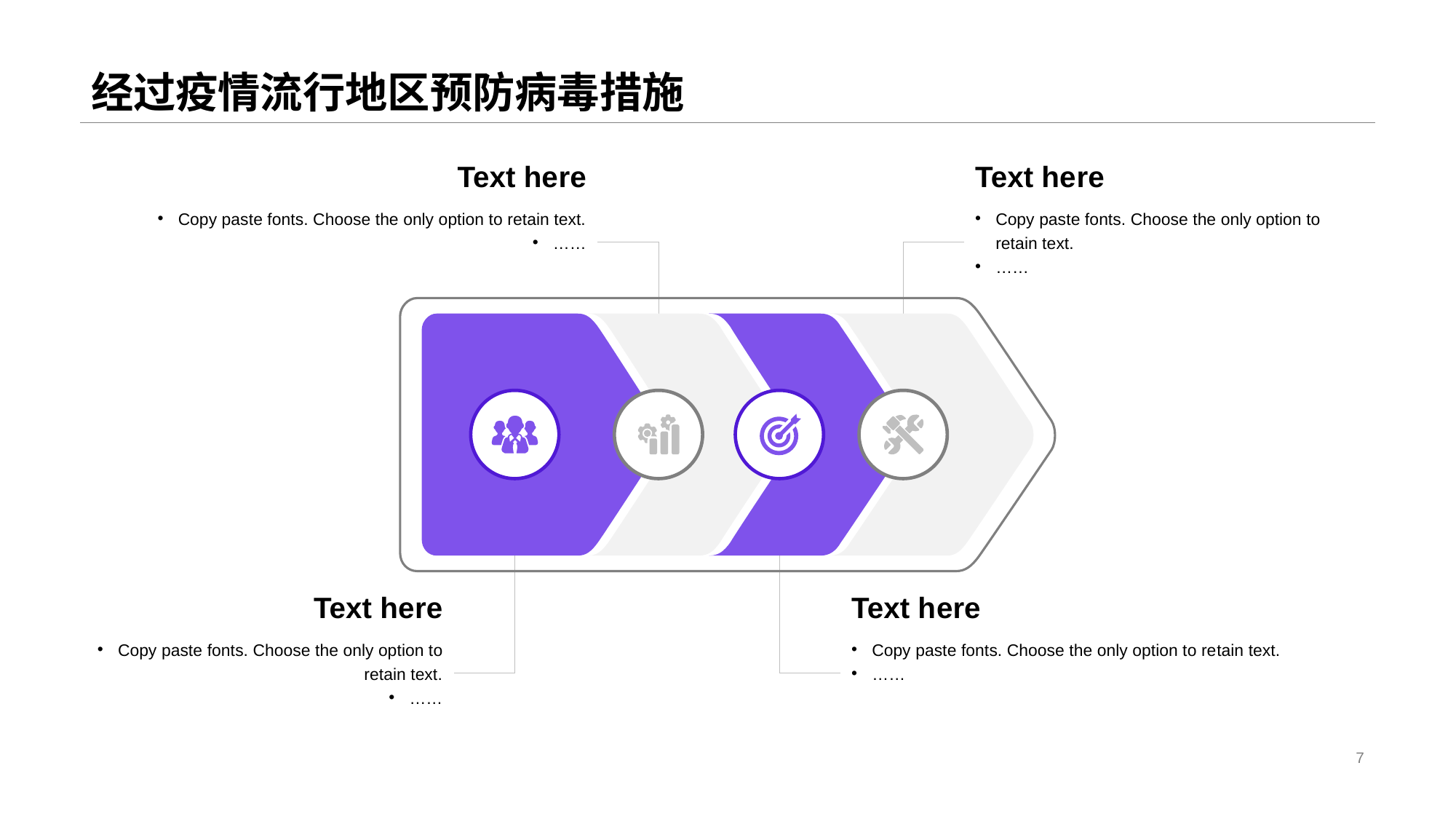

# 经过疫情流行地区预防病毒措施

Text he re
Copy paste fonts. Choose the only option to retain text.
……
Text he re
Copy paste fonts. Choose the only option to retain text.
……

Text he re
Copy paste fonts. Choose the only option to retain text.
……
Text h ere
Copy paste fonts. Choose the only option to re tain text.
……
7